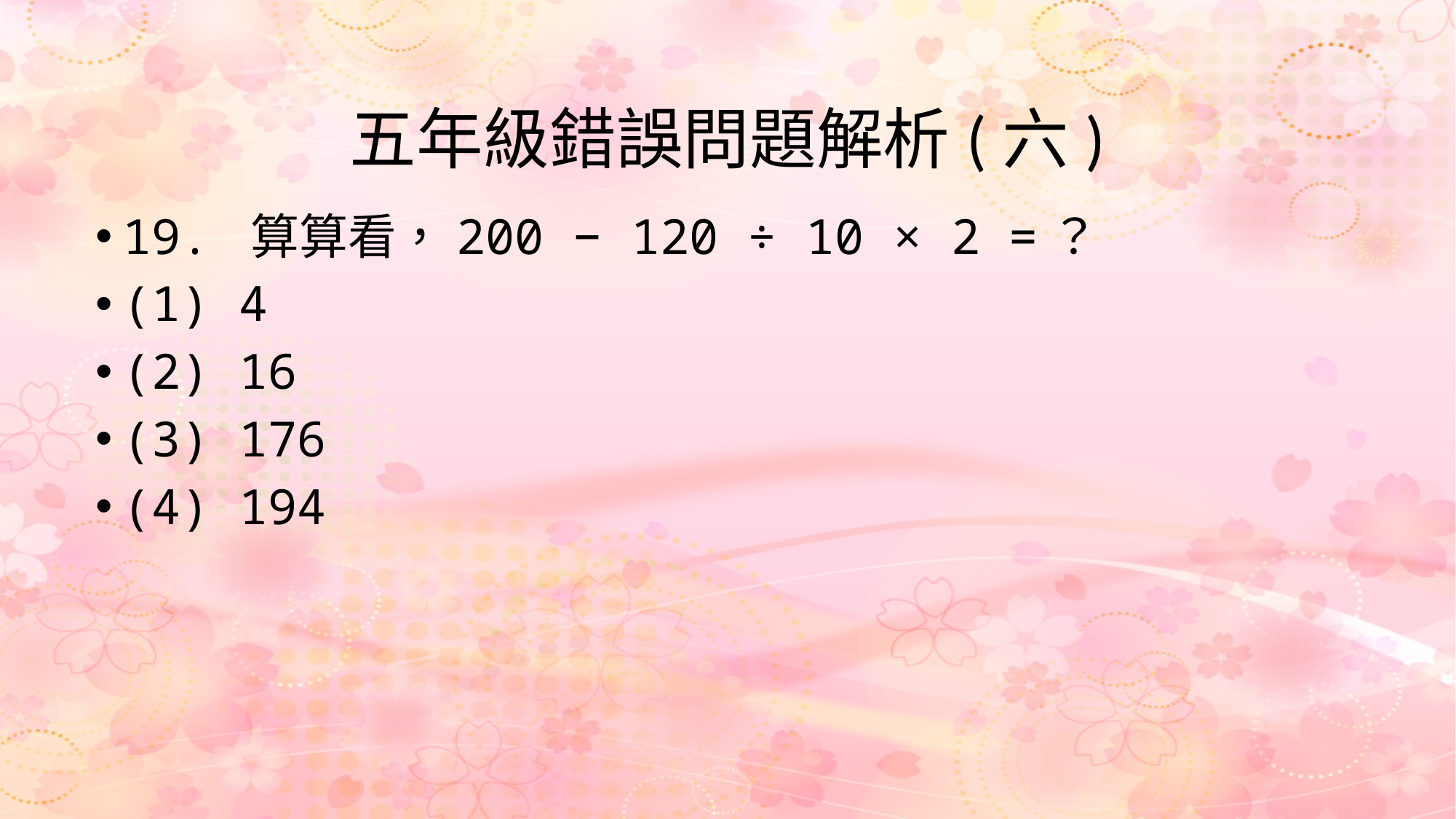

# 五年級錯誤問題解析(六)
19. 算算看，200 − 120 ÷ 10 × 2 =？
(1) 4
(2) 16
(3) 176
(4) 194